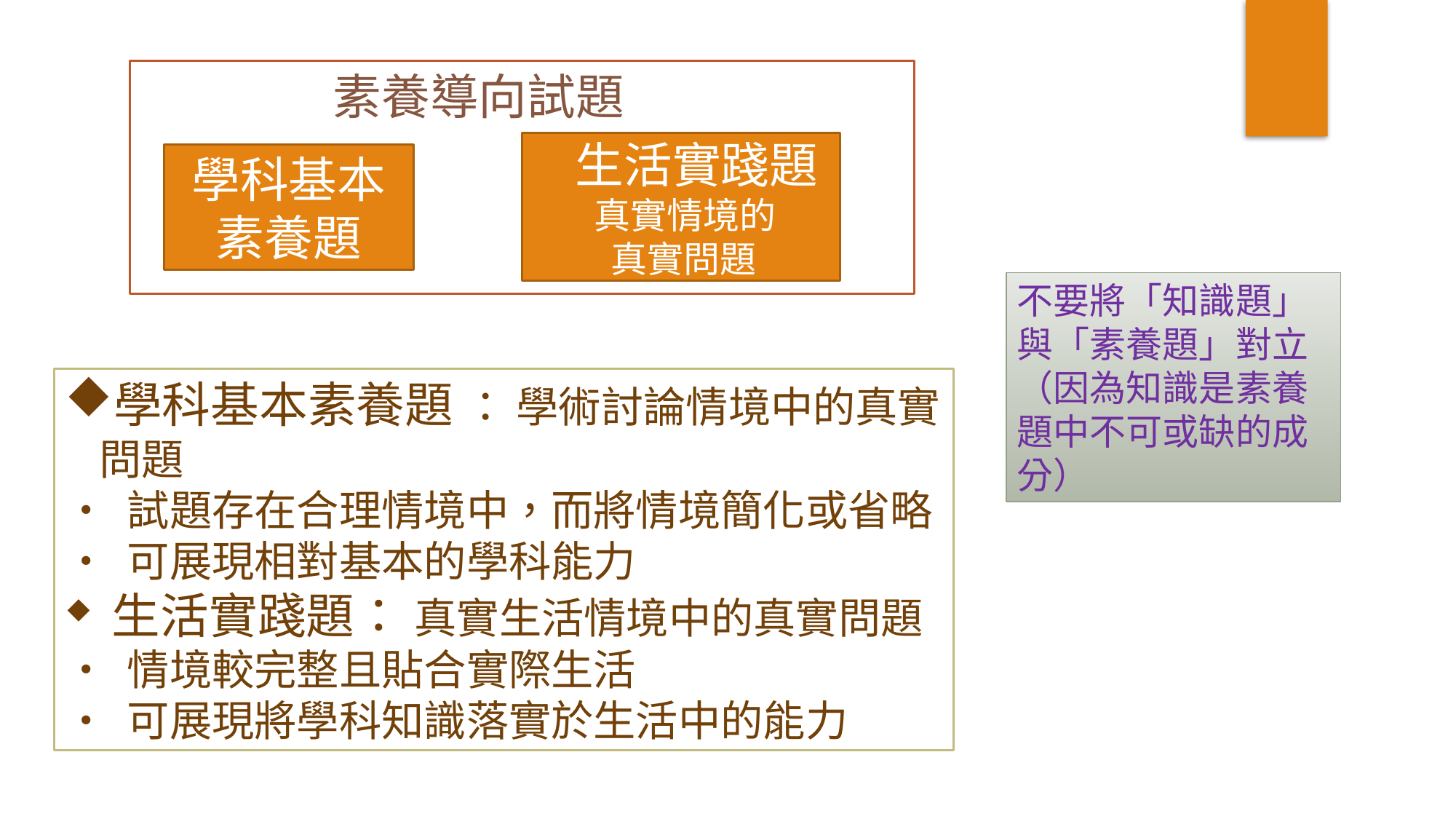

素養導向試題

　生活實踐題
 　 真實情境的
    　真實問題
學科基本素養題
不要將「知識題」與「素養題」對立 （因為知識是素養題中不可或缺的成分）
學科基本素養題 ： 學術討論情境中的真實問題
• 試題存在合理情境中，而將情境簡化或省略
• 可展現相對基本的學科能力
 生活實踐題： 真實生活情境中的真實問題
• 情境較完整且貼合實際生活
• 可展現將學科知識落實於生活中的能力